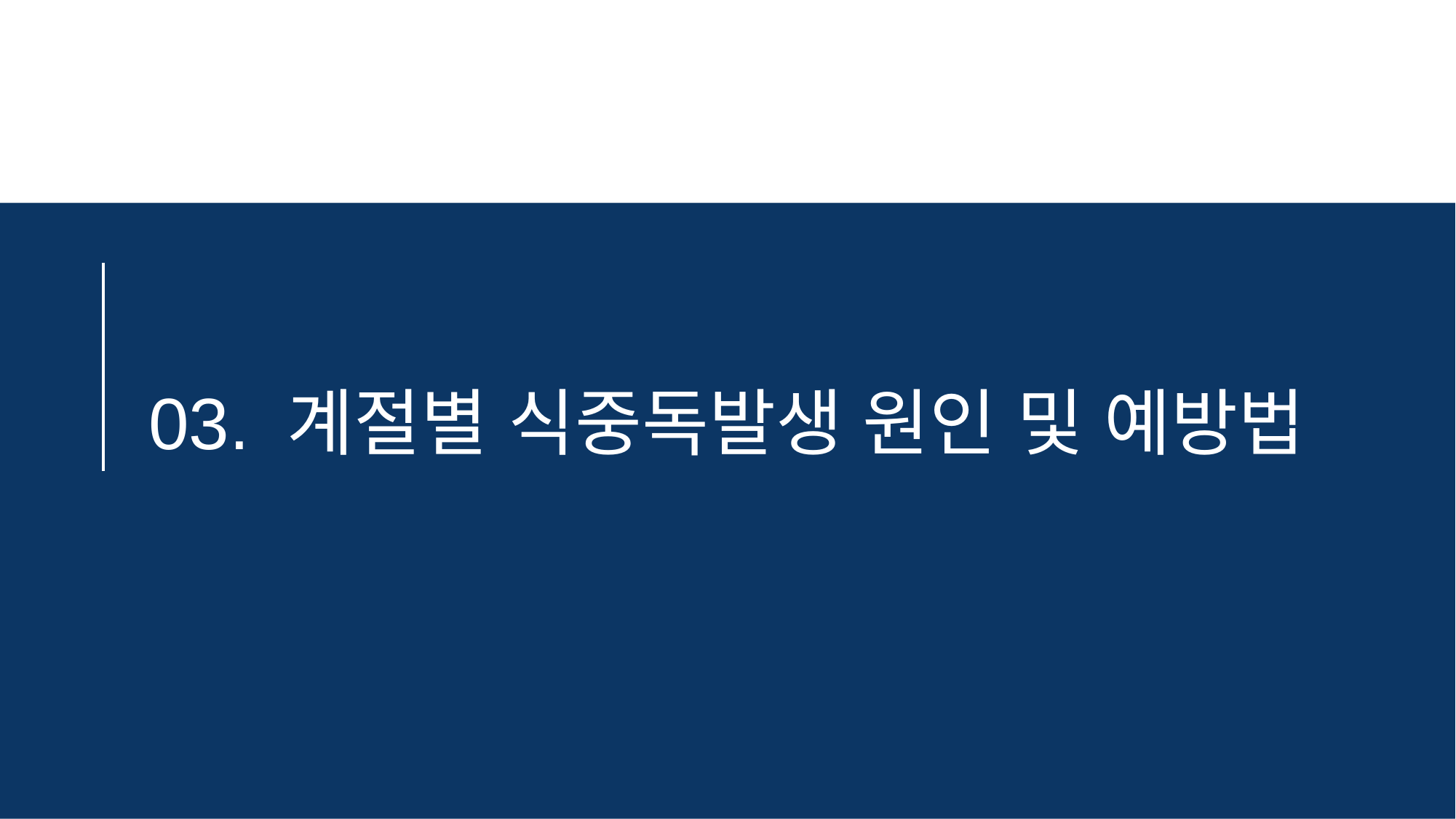

# 03. 계절별 식중독발생 원인 및 예방법